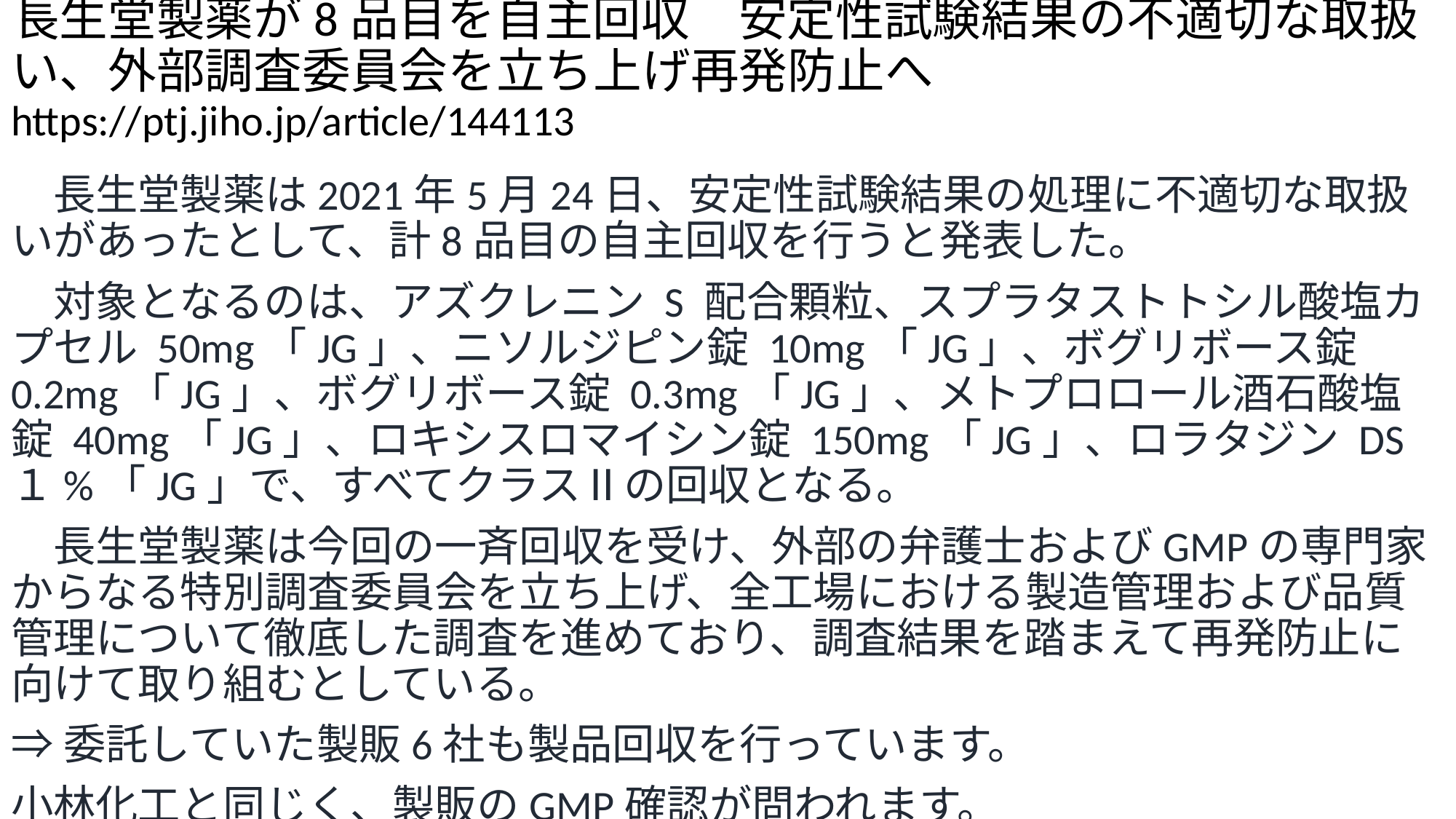

# 長生堂製薬が8品目を自主回収　安定性試験結果の不適切な取扱い、外部調査委員会を立ち上げ再発防止へ　https://ptj.jiho.jp/article/144113

　長生堂製薬は2021年5月24日、安定性試験結果の処理に不適切な取扱いがあったとして、計8品目の自主回収を行うと発表した。
　対象となるのは、アズクレニン S 配合顆粒、スプラタストトシル酸塩カプセル 50mg「JG」、ニソルジピン錠 10mg「JG」、ボグリボース錠 0.2mg「JG」、ボグリボース錠 0.3mg「JG」、メトプロロール酒石酸塩錠 40mg「JG」、ロキシスロマイシン錠 150mg「JG」、ロラタジン DS１%「JG」で、すべてクラスⅡの回収となる。
　長生堂製薬は今回の一斉回収を受け、外部の弁護士およびGMPの専門家からなる特別調査委員会を立ち上げ、全工場における製造管理および品質管理について徹底した調査を進めており、調査結果を踏まえて再発防止に向けて取り組むとしている。
⇒委託していた製販6社も製品回収を行っています。
小林化工と同じく、製販のGMP確認が問われます。